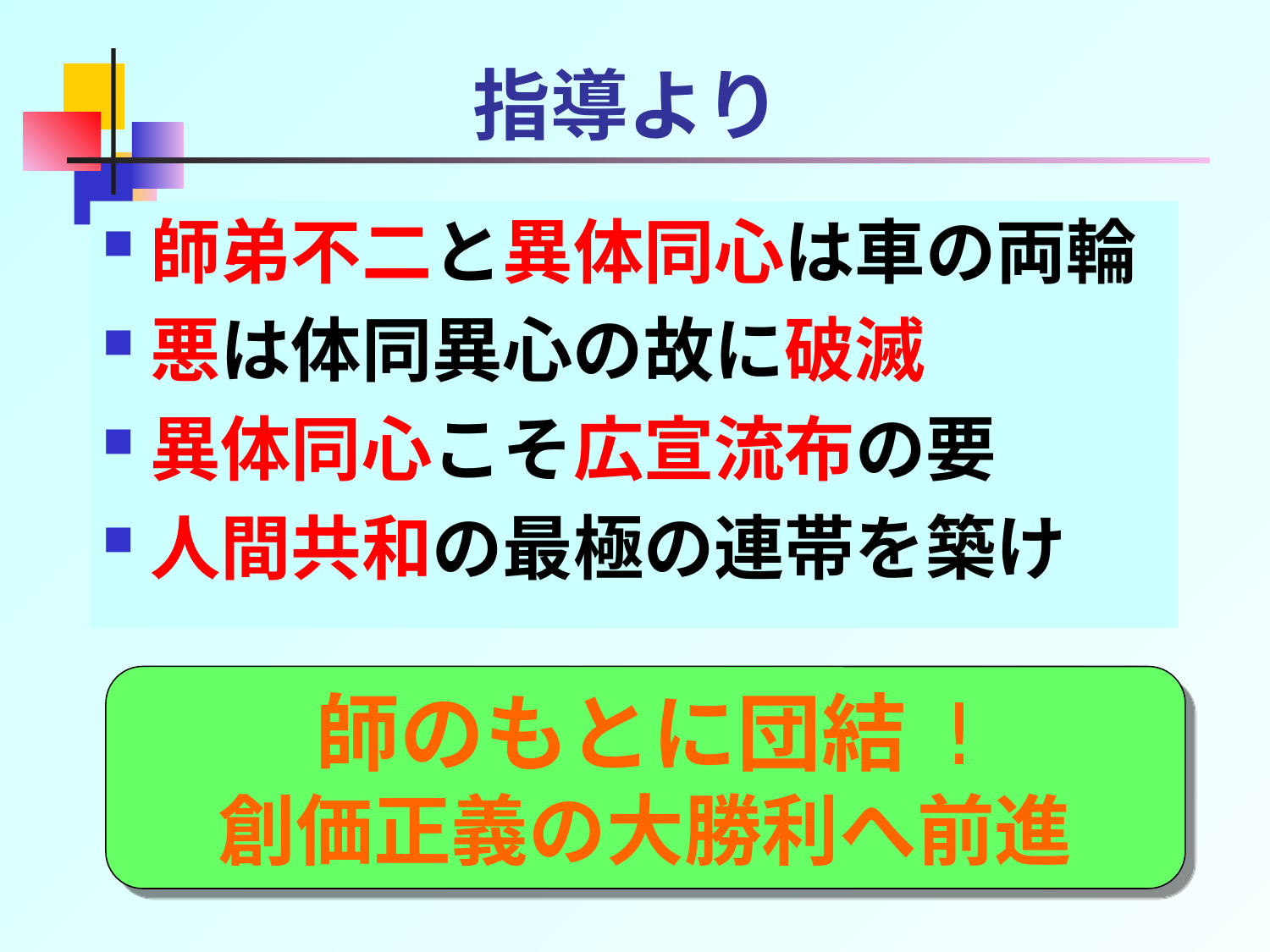

# 指導より
師弟不二と異体同心は車の両輪
悪は体同異心の故に破滅
異体同心こそ広宣流布の要
人間共和の最極の連帯を築け
師のもとに団結 !
創価正義の大勝利へ前進